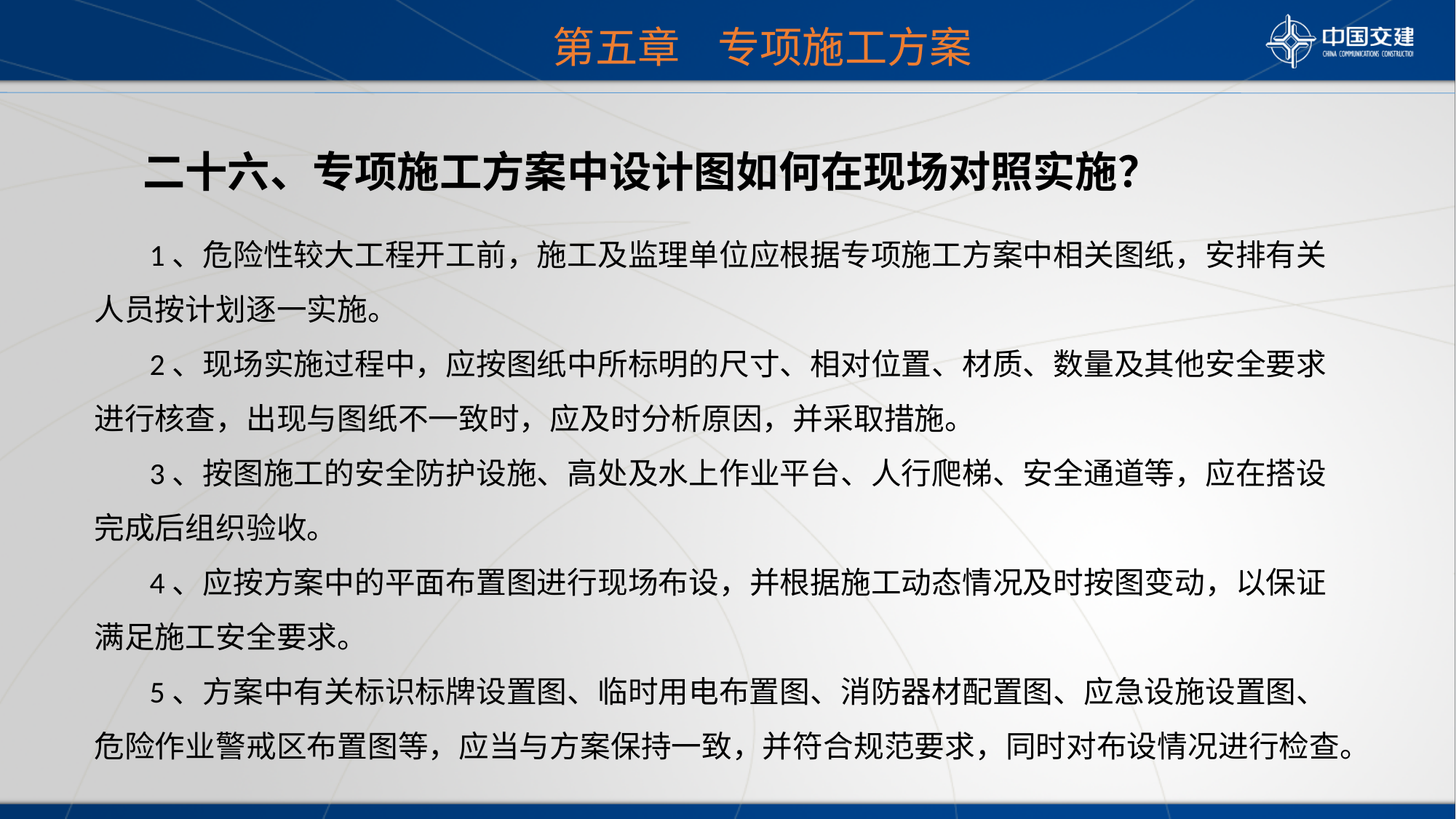

第五章    专项施工方案
    二十六、专项施工方案中设计图如何在现场对照实施？
        1、危险性较大工程开工前，施工及监理单位应根据专项施工方案中相关图纸，安排有关人员按计划逐一实施。
        2、现场实施过程中，应按图纸中所标明的尺寸、相对位置、材质、数量及其他安全要求进行核查，出现与图纸不一致时，应及时分析原因，并采取措施。
        3、按图施工的安全防护设施、高处及水上作业平台、人行爬梯、安全通道等，应在搭设完成后组织验收。
        4、应按方案中的平面布置图进行现场布设，并根据施工动态情况及时按图变动，以保证满足施工安全要求。
        5、方案中有关标识标牌设置图、临时用电布置图、消防器材配置图、应急设施设置图、危险作业警戒区布置图等，应当与方案保持一致，并符合规范要求，同时对布设情况进行检查。